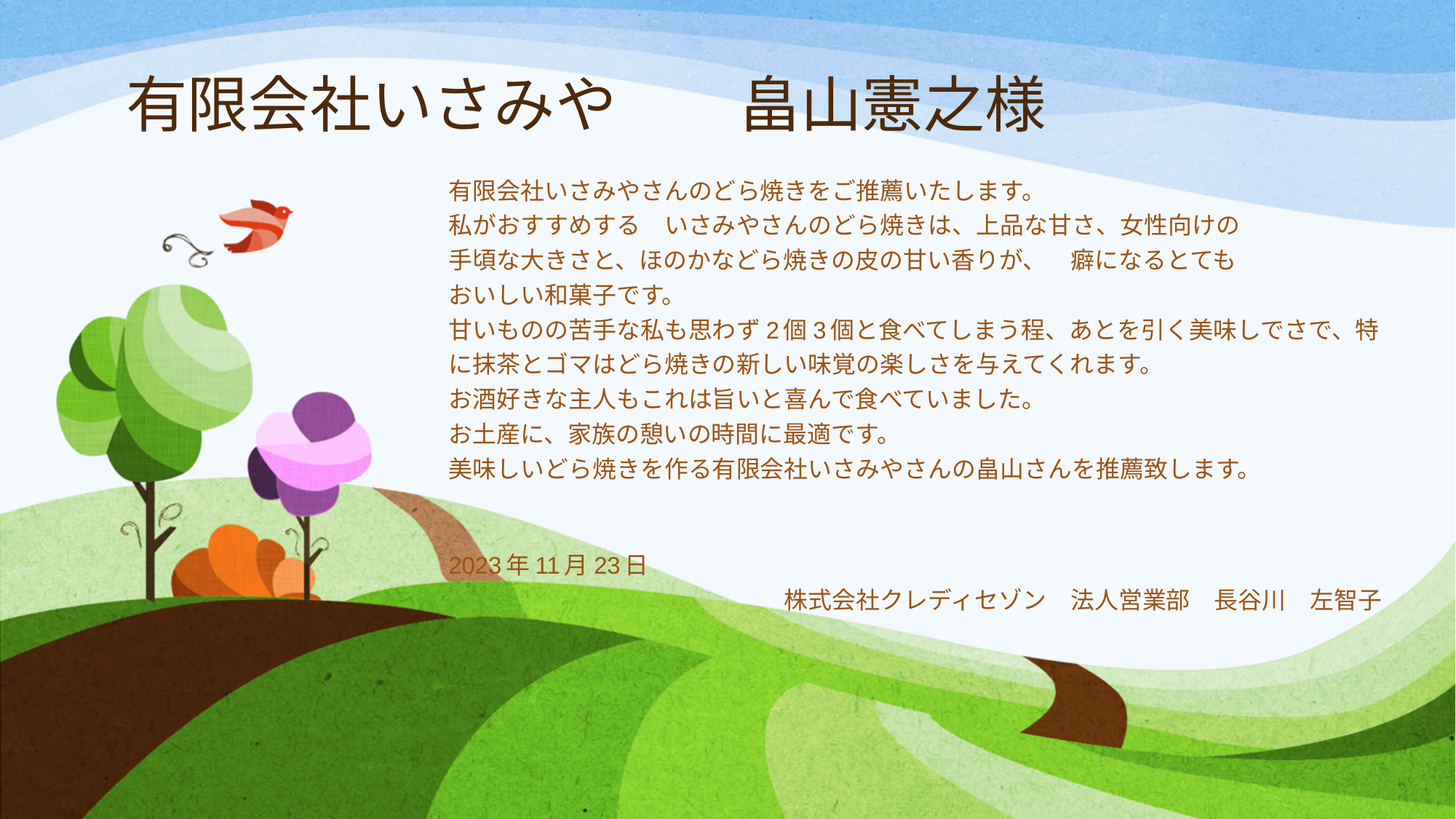

# 有限会社いさみや　　畠山憲之様
有限会社いさみやさんのどら焼きをご推薦いたします。
私がおすすめする　いさみやさんのどら焼きは、上品な甘さ、女性向けの
手頃な大きさと、ほのかなどら焼きの皮の甘い香りが、　癖になるとても
おいしい和菓子です。
甘いものの苦手な私も思わず2個3個と食べてしまう程、あとを引く美味しでさで、特に抹茶とゴマはどら焼きの新しい味覚の楽しさを与えてくれます。
お酒好きな主人もこれは旨いと喜んで食べていました。
お土産に、家族の憩いの時間に最適です。
美味しいどら焼きを作る有限会社いさみやさんの畠山さんを推薦致します。

　　　　　　　　　　　　　　　　　　　　　　　　　　　　　　　　　　　　　　2023年11月23日
　　　　　　　　　　　　　　株式会社クレディセゾン　法人営業部　長谷川　左智子